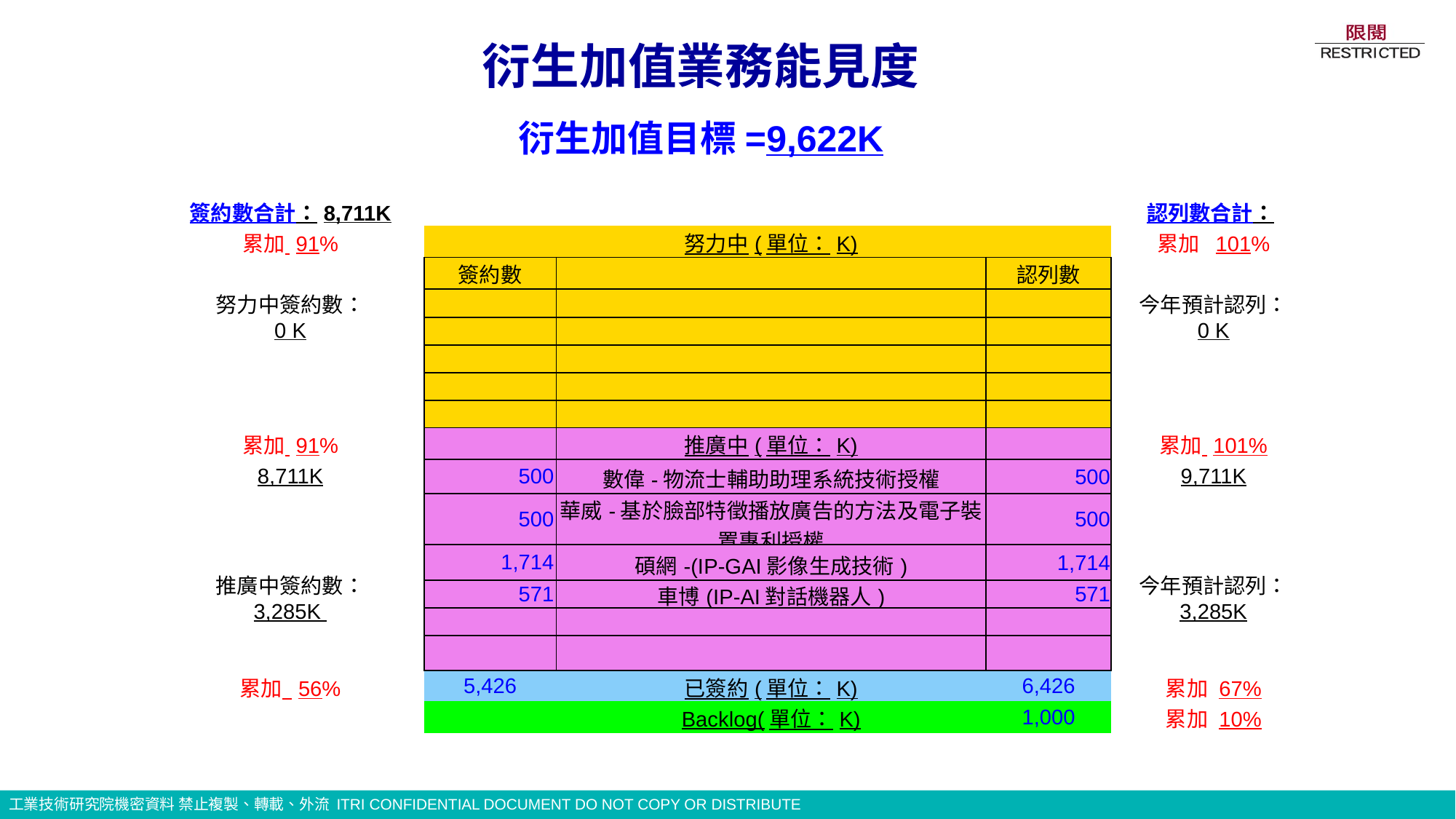

衍生加值業務能見度
衍生加值目標=9,622K
| 簽約數合計：8,711K |  |  |  | 認列數合計：9,711K |
| --- | --- | --- | --- | --- |
| 累加 91% |  | 努力中(單位：K) |  | 累加 101% |
| 努力中簽約數： 0 K | 簽約數 |  | 認列數 | 今年預計認列： 0 K |
|  |  |  |  |  |
|  |  |  |  |  |
|  |  |  |  |  |
|  |  |  |  |  |
|  |  |  |  |  |
| 累加 91% |  | 推廣中(單位：K) |  | 累加 101% |
| 8,711K | 500 | 數偉-物流士輔助助理系統技術授權 | 500 | 9,711K |
|  | 500 | 華威-基於臉部特徵播放廣告的方法及電子裝置專利授權 | 500 |  |
| 推廣中簽約數： 3,285K |  |  |  | 今年預計認列： 3,285K |
|  | 1,714 | 碩網-(IP-GAI影像生成技術) | 1,714 |  |
|  | 571 | 車博(IP-AI對話機器人) | 571 |  |
|  |  |  |  |  |
|  |  |  |  |  |
| 累加 56% | 5,426 | 已簽約(單位：K) | 6,426 | 累加 67% |
|  |  | Backlog(單位：K) | 1,000 | 累加 10% |